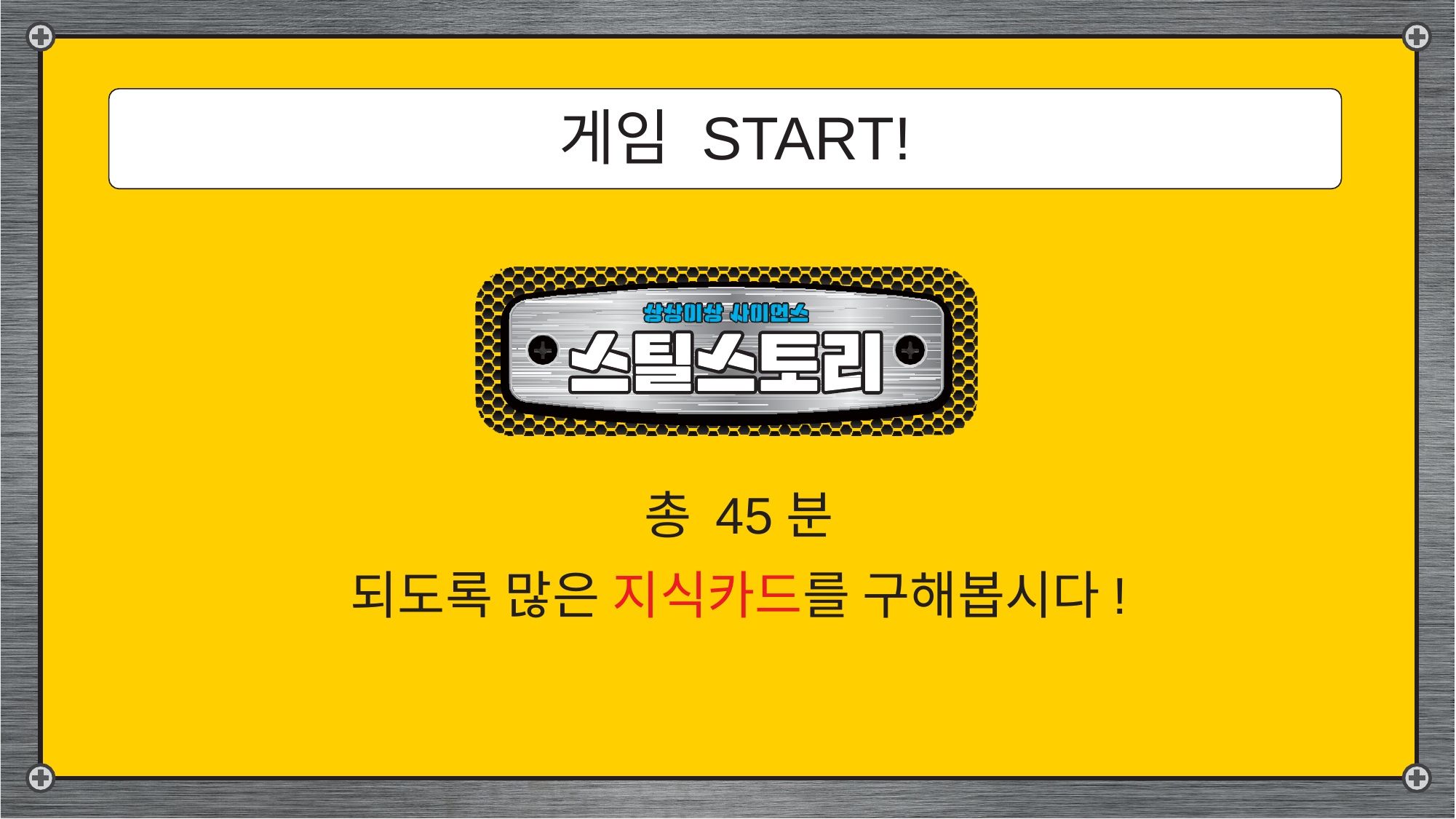

# 게임 START!

총 45분
되도록 많은 지식카드를 구해봅시다!